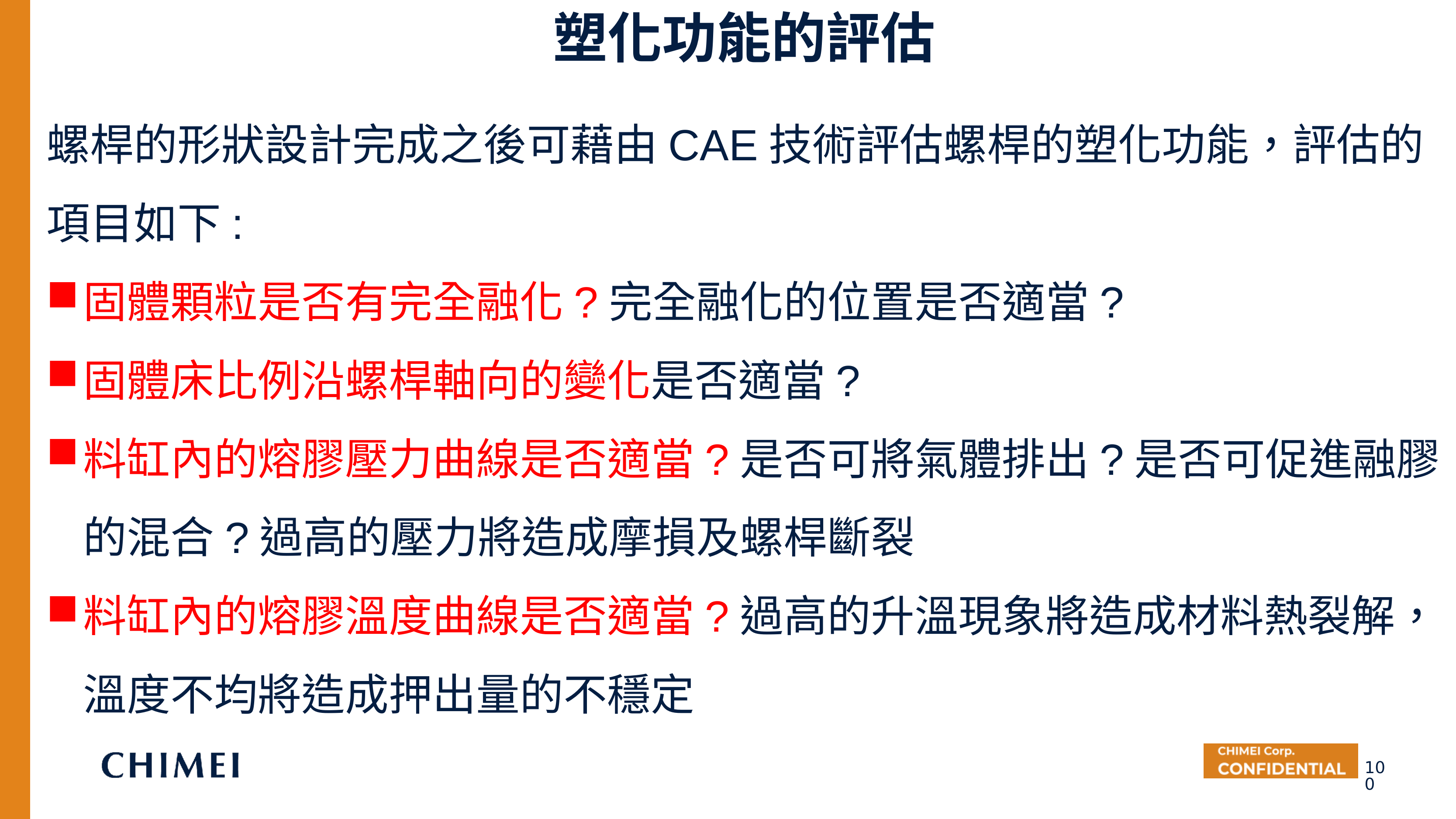

塑化功能的評估
螺桿的形狀設計完成之後可藉由CAE技術評估螺桿的塑化功能，評估的項目如下:
固體顆粒是否有完全融化?完全融化的位置是否適當?
固體床比例沿螺桿軸向的變化是否適當?
料缸內的熔膠壓力曲線是否適當?是否可將氣體排出?是否可促進融膠的混合?過高的壓力將造成摩損及螺桿斷裂
料缸內的熔膠溫度曲線是否適當?過高的升溫現象將造成材料熱裂解，溫度不均將造成押出量的不穩定

100